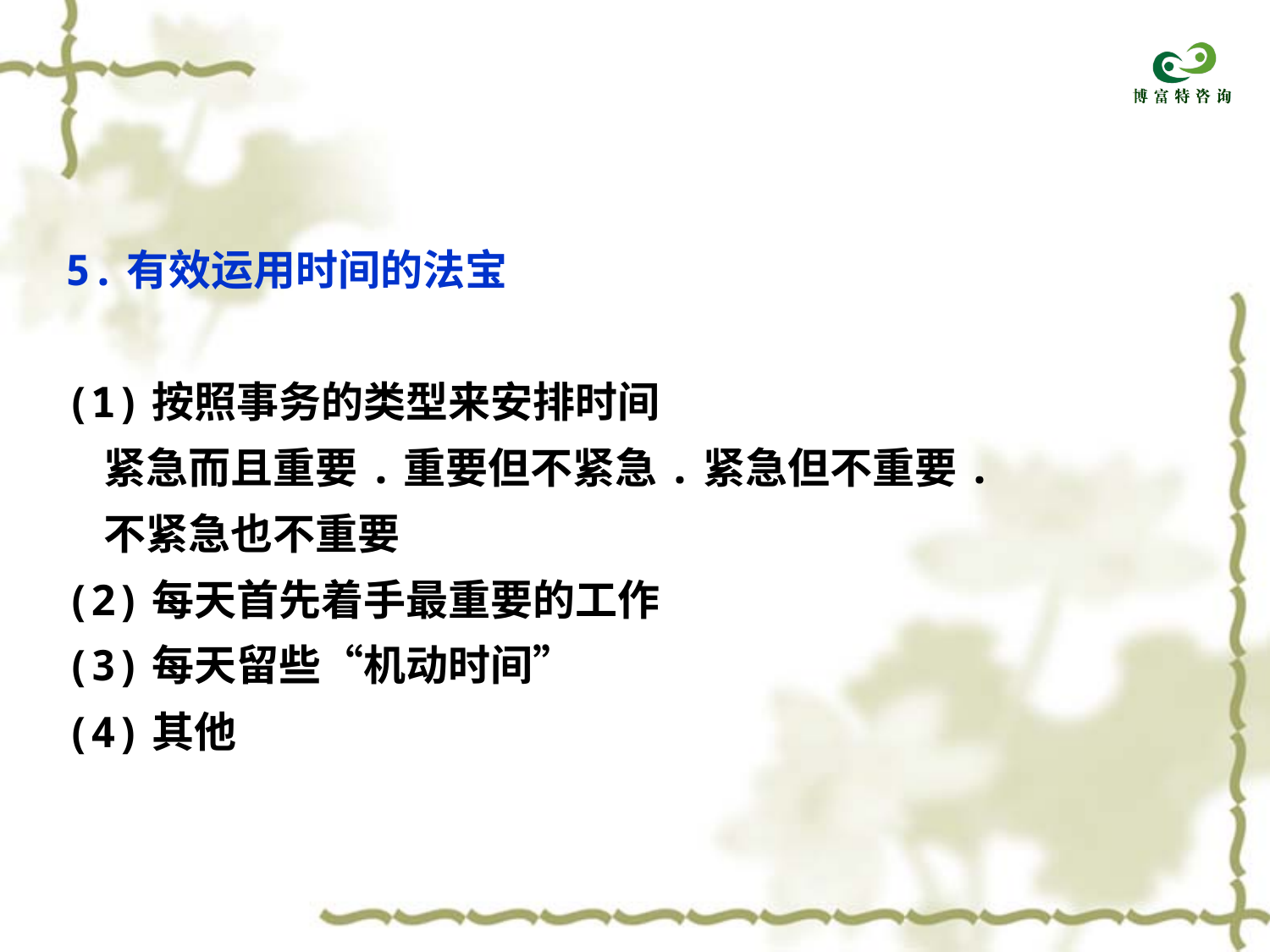

5.有效运用时间的法宝

(1)按照事务的类型来安排时间
   紧急而且重要.重要但不紧急.紧急但不重要.
   不紧急也不重要
(2)每天首先着手最重要的工作
(3)每天留些“机动时间”
(4)其他